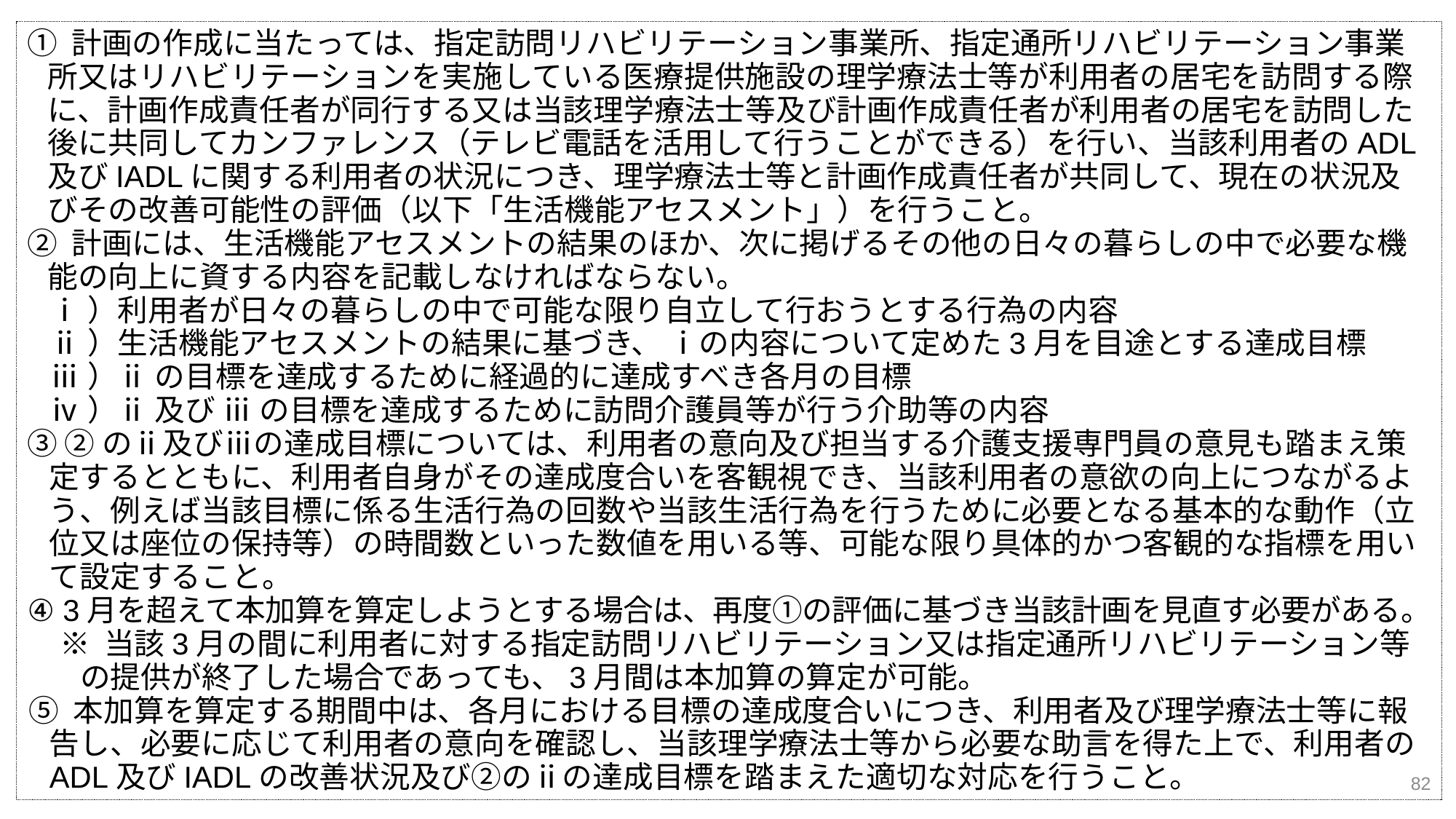

① 計画の作成に当たっては、指定訪問リハビリテーション事業所、指定通所リハビリテーション事業所又はリハビリテーションを実施している医療提供施設の理学療法士等が利用者の居宅を訪問する際に、計画作成責任者が同行する又は当該理学療法士等及び計画作成責任者が利用者の居宅を訪問した後に共同してカンファレンス（テレビ電話を活用して行うことができる）を行い、当該利用者のADL及びIADLに関する利用者の状況につき、理学療法士等と計画作成責任者が共同して、現在の状況及びその改善可能性の評価（以下「生活機能アセスメント」）を行うこと。
② 計画には、生活機能アセスメントの結果のほか、次に掲げるその他の日々の暮らしの中で必要な機能の向上に資する内容を記載しなければならない。
ⅰ）利用者が日々の暮らしの中で可能な限り自立して行おうとする行為の内容
ⅱ）生活機能アセスメントの結果に基づき、 ⅰの内容について定めた3月を目途とする達成目標
ⅲ）ⅱ の目標を達成するために経過的に達成すべき各月の目標
ⅳ）ⅱ 及び ⅲ の目標を達成するために訪問介護員等が行う介助等の内容
③ ②のⅱ及びⅲの達成目標については、利用者の意向及び担当する介護支援専門員の意見も踏まえ策定するとともに、利用者自身がその達成度合いを客観視でき、当該利用者の意欲の向上につながるよう、例えば当該目標に係る生活行為の回数や当該生活行為を行うために必要となる基本的な動作（立位又は座位の保持等）の時間数といった数値を用いる等、可能な限り具体的かつ客観的な指標を用いて設定すること。
④ 3月を超えて本加算を算定しようとする場合は、再度①の評価に基づき当該計画を見直す必要がある。
※ 当該3月の間に利用者に対する指定訪問リハビリテーション又は指定通所リハビリテーション等の提供が終了した場合であっても、3月間は本加算の算定が可能。
⑤ 本加算を算定する期間中は、各月における目標の達成度合いにつき、利用者及び理学療法士等に報告し、必要に応じて利用者の意向を確認し、当該理学療法士等から必要な助言を得た上で、利用者のADL及びIADLの改善状況及び②のⅱの達成目標を踏まえた適切な対応を行うこと。
82